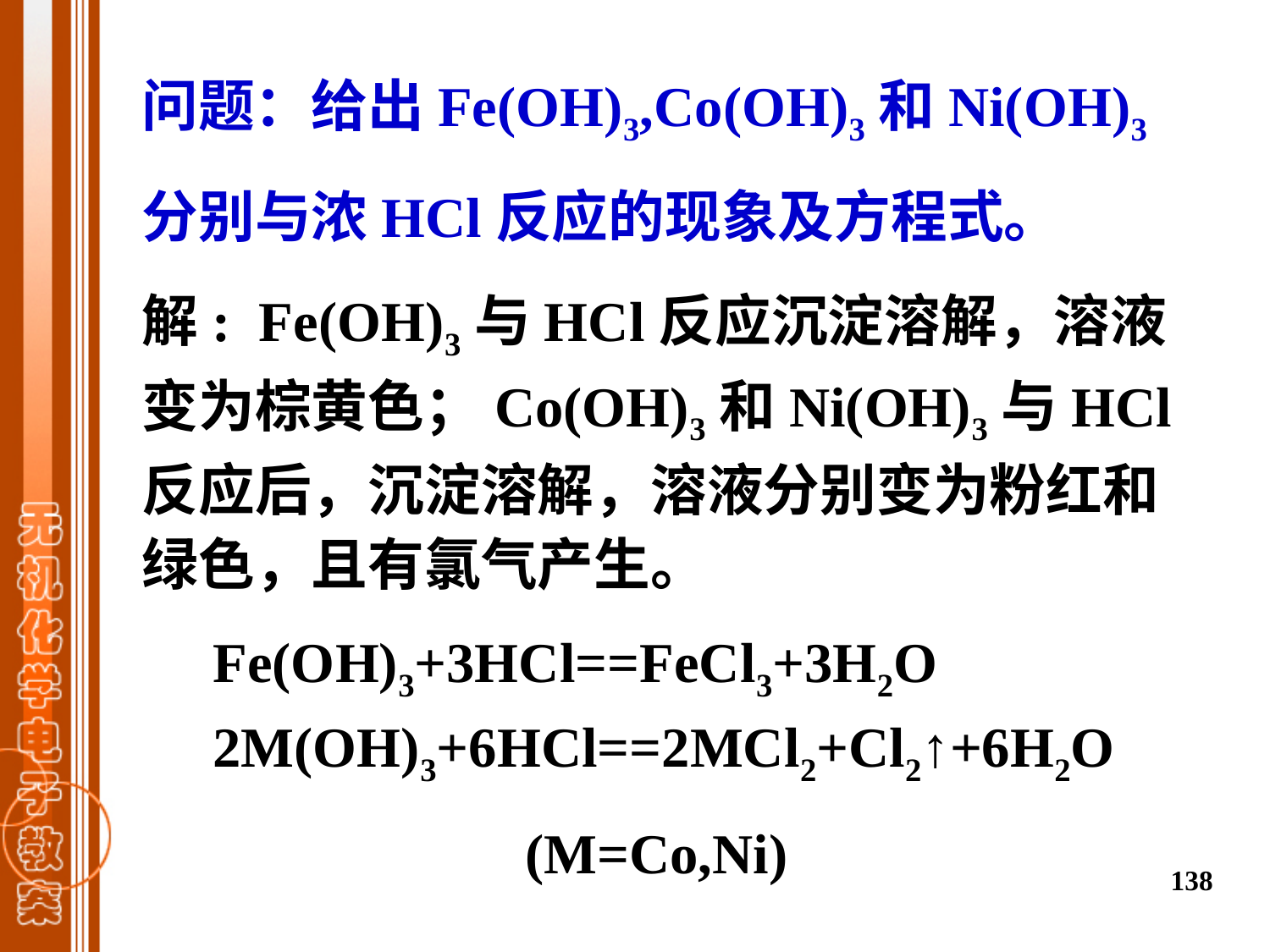

问题：给出Fe(OH)3,Co(OH)3和Ni(OH)3分别与浓HCl反应的现象及方程式。
解:  Fe(OH)3与HCl反应沉淀溶解，溶液变为棕黄色；Co(OH)3和Ni(OH)3与HCl反应后，沉淀溶解，溶液分别变为粉红和绿色，且有氯气产生。
     Fe(OH)3+3HCl==FeCl3+3H2O
     2M(OH)3+6HCl==2MCl2+Cl2↑+6H2O
                           (M=Co,Ni)
138